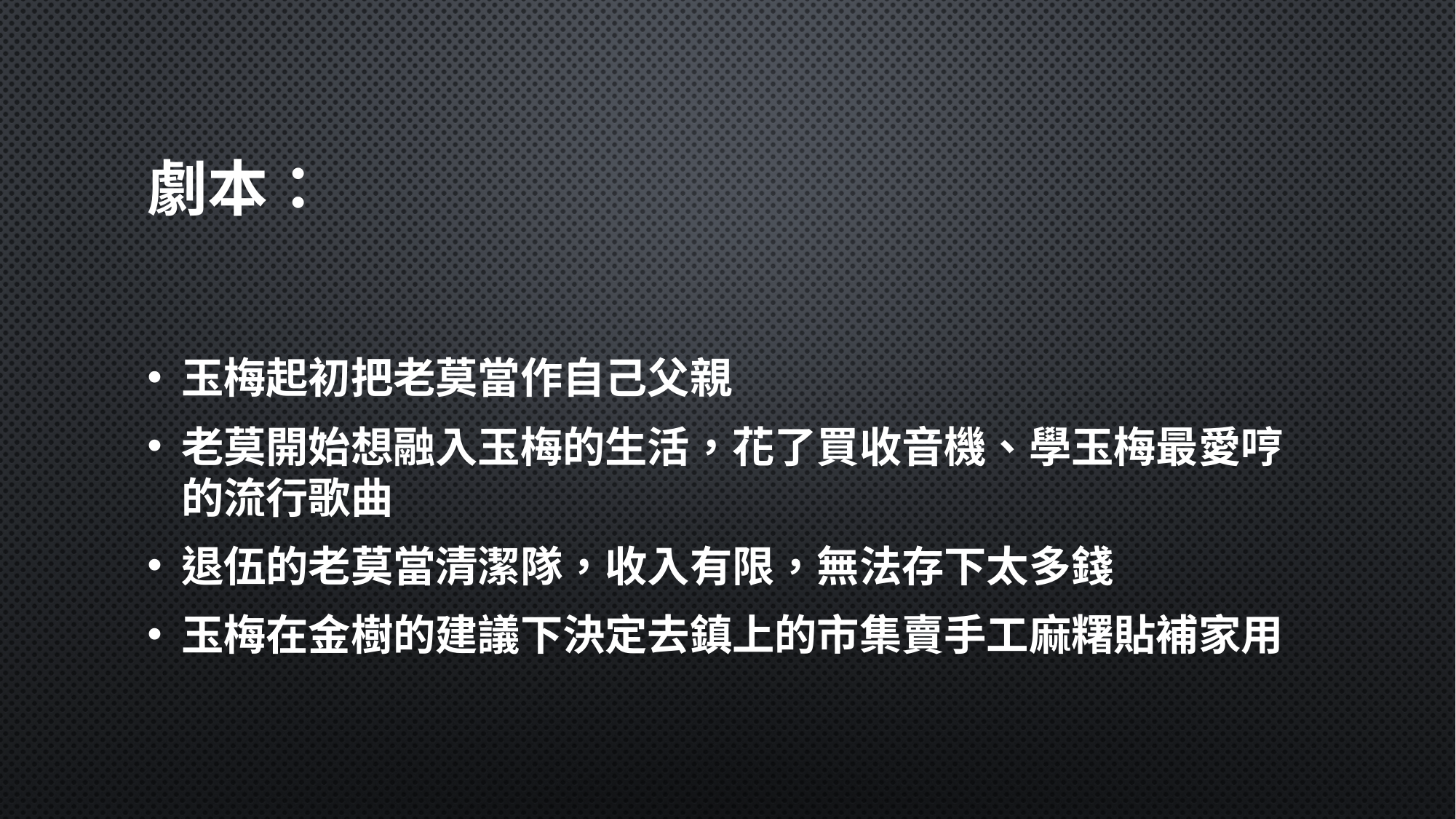

# 劇本：
玉梅起初把老莫當作自己父親
老莫開始想融入玉梅的生活，花了買收音機、學玉梅最愛哼的流行歌曲
退伍的老莫當清潔隊，收入有限，無法存下太多錢
玉梅在金樹的建議下決定去鎮上的市集賣手工麻糬貼補家用